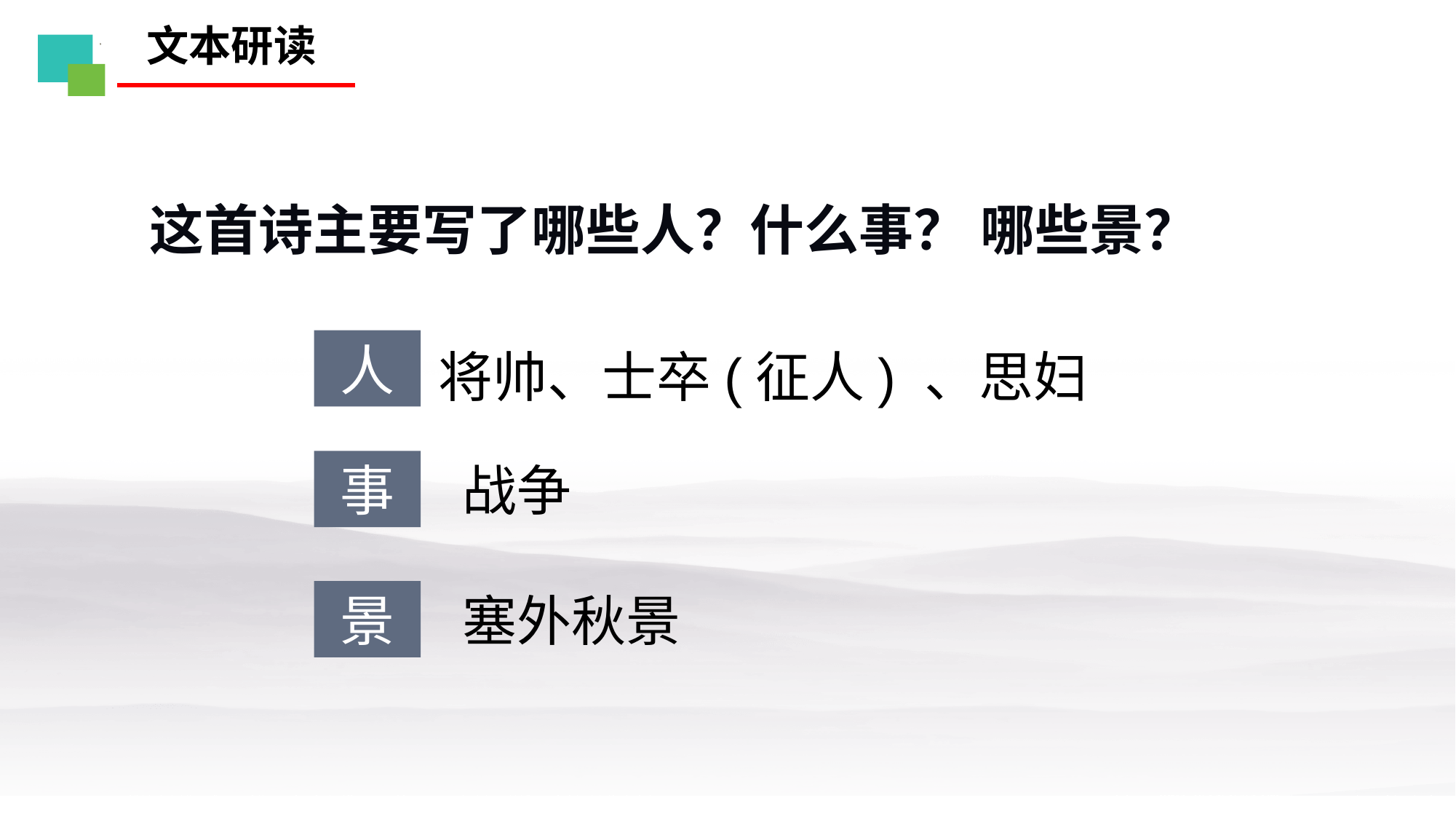

文本研读

这首诗主要写了哪些人？什么事？ 哪些景？
人
将帅、士卒(征人) 、思妇
战争
事
塞外秋景
景